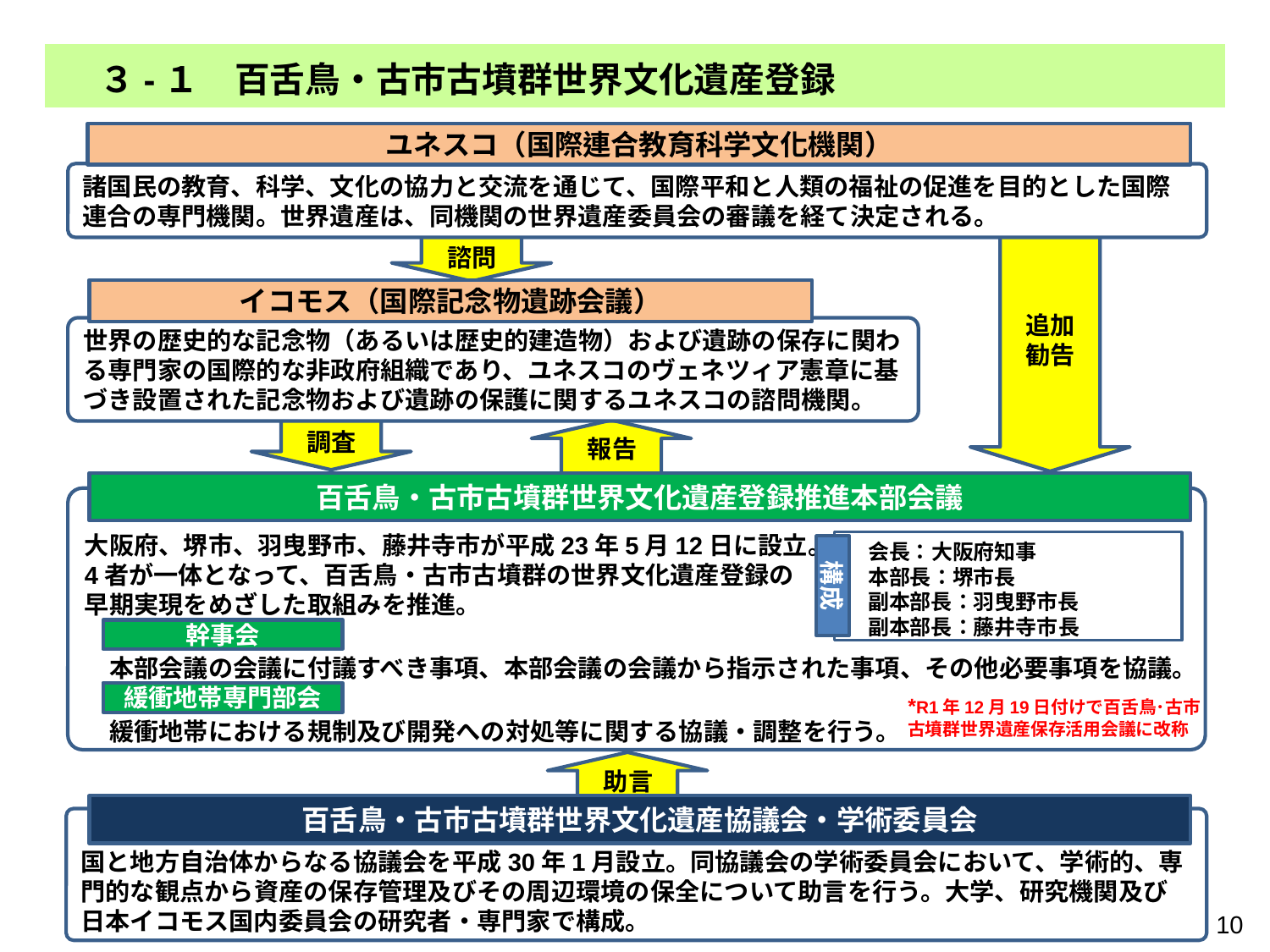

３-１　百舌鳥・古市古墳群世界文化遺産登録
ユネスコ（国際連合教育科学文化機関）
諸国民の教育、科学、文化の協力と交流を通じて、国際平和と人類の福祉の促進を目的とした国際連合の専門機関。世界遺産は、同機関の世界遺産委員会の審議を経て決定される。

諮問
イコモス（国際記念物遺跡会議）
追加
勧告
世界の歴史的な記念物（あるいは歴史的建造物）および遺跡の保存に関わる専門家の国際的な非政府組織であり、ユネスコのヴェネツィア憲章に基づき設置された記念物および遺跡の保護に関するユネスコの諮問機関。

調査

報告
百舌鳥・古市古墳群世界文化遺産登録推進本部会議

大阪府、堺市、羽曳野市、藤井寺市が平成23年5月12日に設立。
4者が一体となって、百舌鳥・古市古墳群の世界文化遺産登録の
早期実現をめざした取組みを推進。

　本部会議の会議に付議すべき事項、本部会議の会議から指示された事項、その他必要事項を協議。

　緩衝地帯における規制及び開発への対処等に関する協議・調整を行う。
　会長：大阪府知事
　本部長：堺市長
　副本部長：羽曳野市長
　副本部長：藤井寺市長
構成
幹事会
緩衝地帯専門部会
*R1年12月19日付けで百舌鳥･古市
古墳群世界遺産保存活用会議に改称

助言
百舌鳥・古市古墳群世界文化遺産協議会・学術委員会

国と地方自治体からなる協議会を平成30年1月設立。同協議会の学術委員会において、学術的、専門的な観点から資産の保存管理及びその周辺環境の保全について助言を行う。大学、研究機関及び日本イコモス国内委員会の研究者・専門家で構成。
10